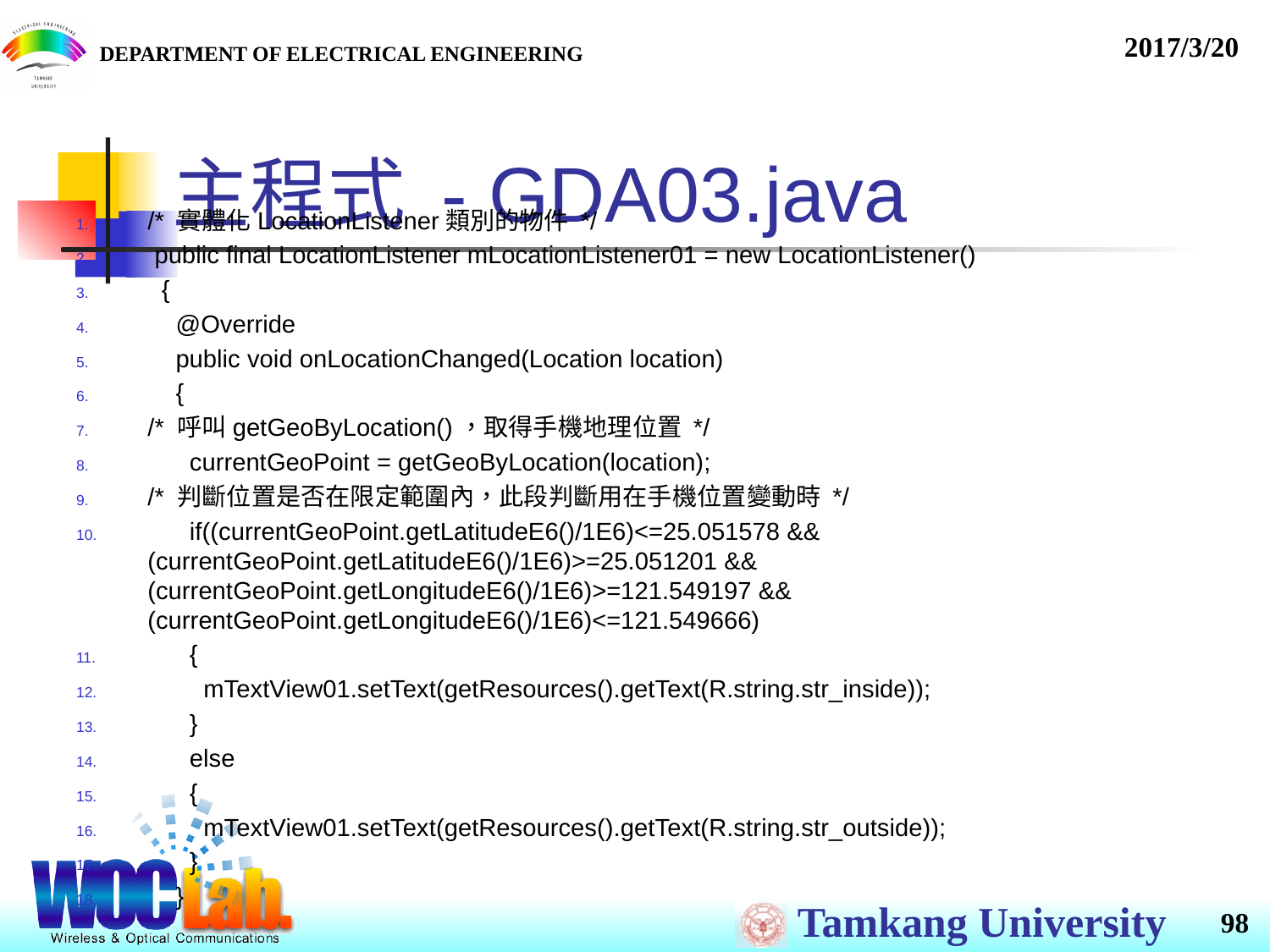

# 主程式 - GDA03.java
/* 實體化LocationListener類別的物件 */
 public final LocationListener mLocationListener01 = new LocationListener()
  {
    @Override
    public void onLocationChanged(Location location)
    {
/* 呼叫getGeoByLocation()，取得手機地理位置 */
      currentGeoPoint = getGeoByLocation(location);
/* 判斷位置是否在限定範圍內，此段判斷用在手機位置變動時 */
      if((currentGeoPoint.getLatitudeE6()/1E6)<=25.051578 && (currentGeoPoint.getLatitudeE6()/1E6)>=25.051201 && (currentGeoPoint.getLongitudeE6()/1E6)>=121.549197 && (currentGeoPoint.getLongitudeE6()/1E6)<=121.549666)
      {
        mTextView01.setText(getResources().getText(R.string.str_inside));
      }
      else
      {
        mTextView01.setText(getResources().getText(R.string.str_outside));
      }
    }